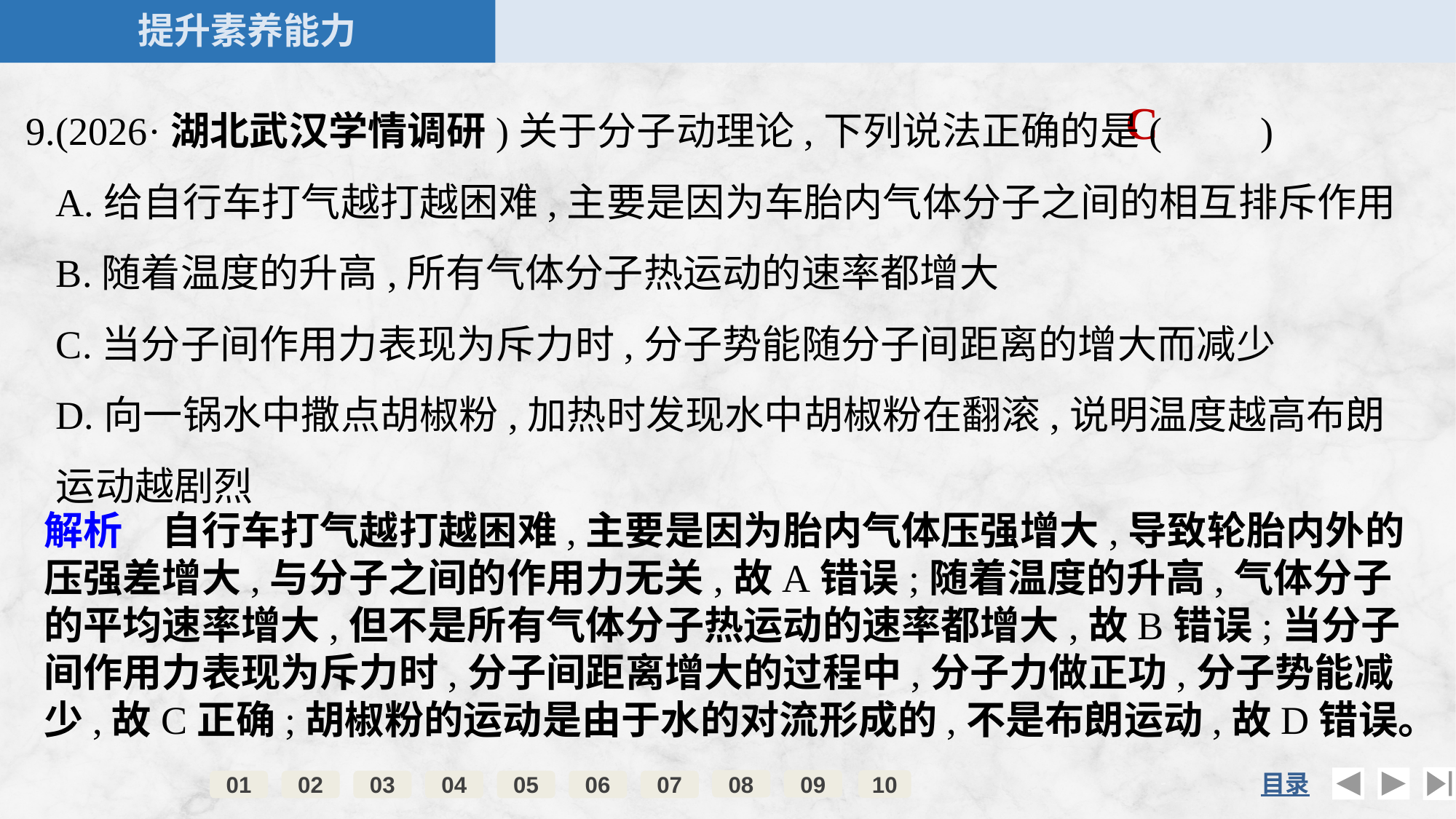

9.(2026·湖北武汉学情调研)关于分子动理论,下列说法正确的是(　　)
A.给自行车打气越打越困难,主要是因为车胎内气体分子之间的相互排斥作用
B.随着温度的升高,所有气体分子热运动的速率都增大
C.当分子间作用力表现为斥力时,分子势能随分子间距离的增大而减少
	D.向一锅水中撒点胡椒粉,加热时发现水中胡椒粉在翻滚,说明温度越高布朗运动越剧烈
C
解析　自行车打气越打越困难,主要是因为胎内气体压强增大,导致轮胎内外的压强差增大,与分子之间的作用力无关,故A错误;随着温度的升高,气体分子的平均速率增大,但不是所有气体分子热运动的速率都增大,故B错误;当分子间作用力表现为斥力时,分子间距离增大的过程中,分子力做正功,分子势能减少,故C正确;胡椒粉的运动是由于水的对流形成的,不是布朗运动,故D错误。